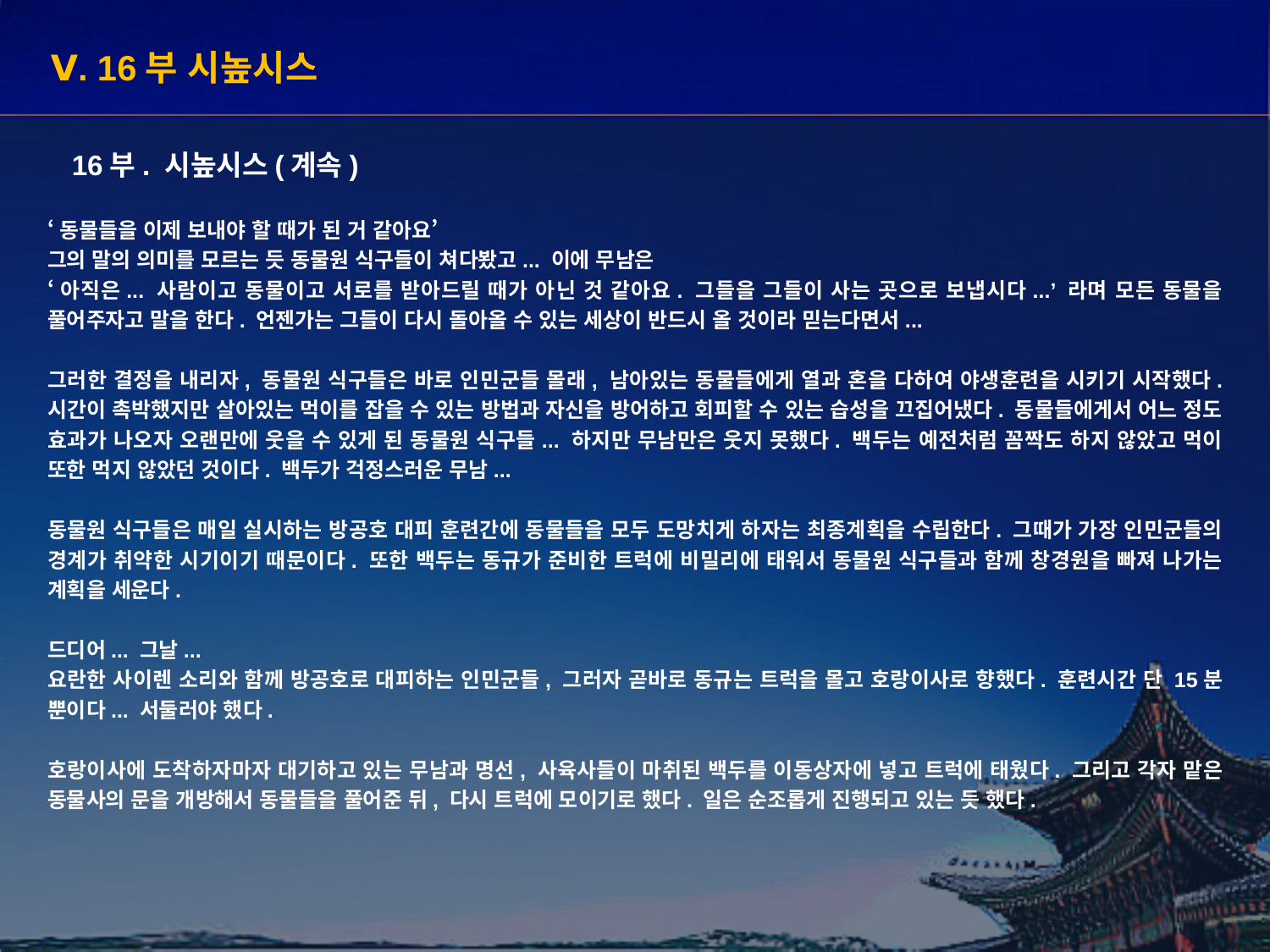

Ⅴ. 16부 시높시스

16부. 시높시스(계속)

‘동물들을 이제 보내야 할 때가 된 거 같아요’
그의 말의 의미를 모르는 듯 동물원 식구들이 쳐다봤고... 이에 무남은
‘아직은... 사람이고 동물이고 서로를 받아드릴 때가 아닌 것 같아요. 그들을 그들이 사는 곳으로 보냅시다...’ 라며 모든 동물을 풀어주자고 말을 한다. 언젠가는 그들이 다시 돌아올 수 있는 세상이 반드시 올 것이라 믿는다면서...

그러한 결정을 내리자, 동물원 식구들은 바로 인민군들 몰래, 남아있는 동물들에게 열과 혼을 다하여 야생훈련을 시키기 시작했다. 시간이 촉박했지만 살아있는 먹이를 잡을 수 있는 방법과 자신을 방어하고 회피할 수 있는 습성을 끄집어냈다. 동물들에게서 어느 정도 효과가 나오자 오랜만에 웃을 수 있게 된 동물원 식구들... 하지만 무남만은 웃지 못했다. 백두는 예전처럼 꼼짝도 하지 않았고 먹이 또한 먹지 않았던 것이다. 백두가 걱정스러운 무남...

동물원 식구들은 매일 실시하는 방공호 대피 훈련간에 동물들을 모두 도망치게 하자는 최종계획을 수립한다. 그때가 가장 인민군들의 경계가 취약한 시기이기 때문이다. 또한 백두는 동규가 준비한 트럭에 비밀리에 태워서 동물원 식구들과 함께 창경원을 빠져 나가는 계획을 세운다.

드디어... 그날...
요란한 사이렌 소리와 함께 방공호로 대피하는 인민군들, 그러자 곧바로 동규는 트럭을 몰고 호랑이사로 향했다. 훈련시간 단 15분 뿐이다... 서둘러야 했다.

호랑이사에 도착하자마자 대기하고 있는 무남과 명선, 사육사들이 마취된 백두를 이동상자에 넣고 트럭에 태웠다. 그리고 각자 맡은 동물사의 문을 개방해서 동물들을 풀어준 뒤, 다시 트럭에 모이기로 했다. 일은 순조롭게 진행되고 있는 듯 했다.